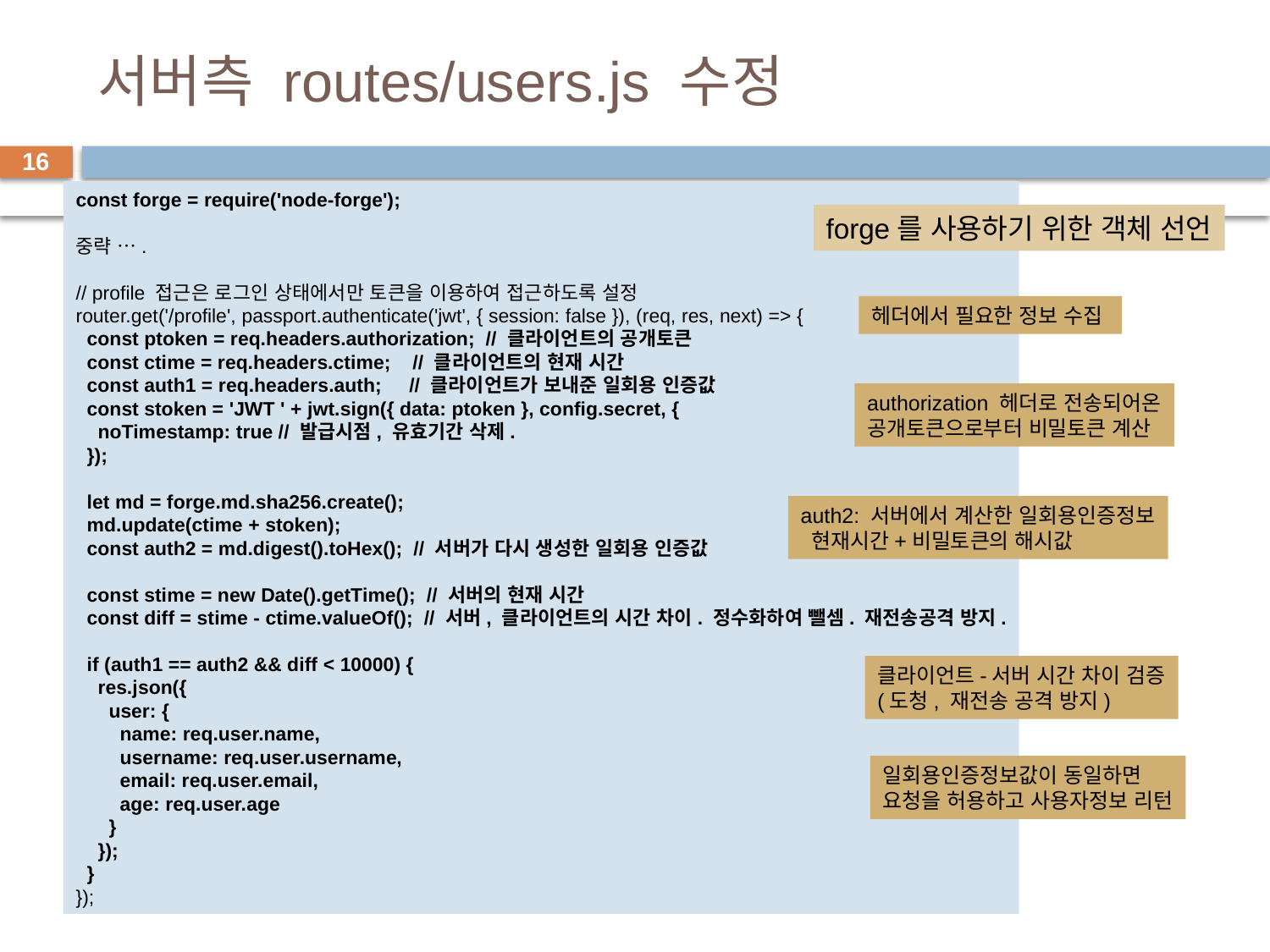

# 서버측 routes/users.js 수정
16
const forge = require('node-forge');

중략 ….

// profile 접근은 로그인 상태에서만 토큰을 이용하여 접근하도록 설정
router.get('/profile', passport.authenticate('jwt', { session: false }), (req, res, next) => {
  const ptoken = req.headers.authorization;  // 클라이언트의 공개토큰
  const ctime = req.headers.ctime;    // 클라이언트의 현재 시간
  const auth1 = req.headers.auth;     // 클라이언트가 보내준 일회용 인증값
  const stoken = 'JWT ' + jwt.sign({ data: ptoken }, config.secret, {
    noTimestamp: true // 발급시점, 유효기간 삭제.
  });
  let md = forge.md.sha256.create();
  md.update(ctime + stoken);
  const auth2 = md.digest().toHex();  // 서버가 다시 생성한 일회용 인증값
  const stime = new Date().getTime();  // 서버의 현재 시간
  const diff = stime - ctime.valueOf();  // 서버, 클라이언트의 시간 차이. 정수화하여 뺄셈. 재전송공격 방지.
  if (auth1 == auth2 && diff < 10000) {
    res.json({
      user: {
        name: req.user.name,
        username: req.user.username,
        email: req.user.email,
        age: req.user.age
      }
    });
  }
});
forge를 사용하기 위한 객체 선언
헤더에서 필요한 정보 수집
authorization 헤더로 전송되어온
공개토큰으로부터 비밀토큰 계산
auth2: 서버에서 계산한 일회용인증정보
 현재시간+비밀토큰의 해시값
클라이언트-서버 시간 차이 검증
(도청, 재전송 공격 방지)
일회용인증정보값이 동일하면
요청을 허용하고 사용자정보 리턴